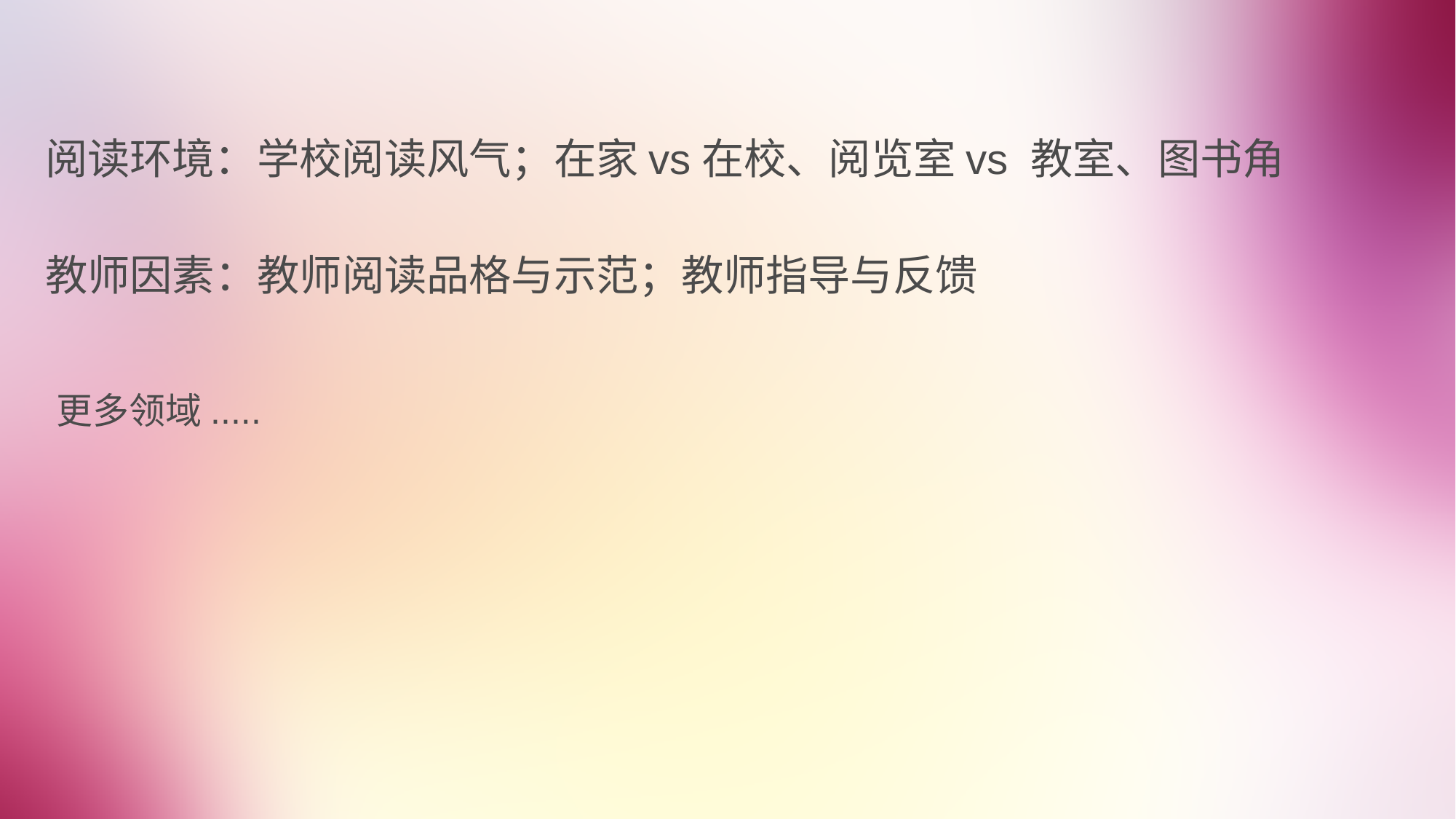

阅读环境：学校阅读风气；在家vs在校、阅览室vs 教室、图书角
教师因素：教师阅读品格与示范；教师指导与反馈
更多领域.....